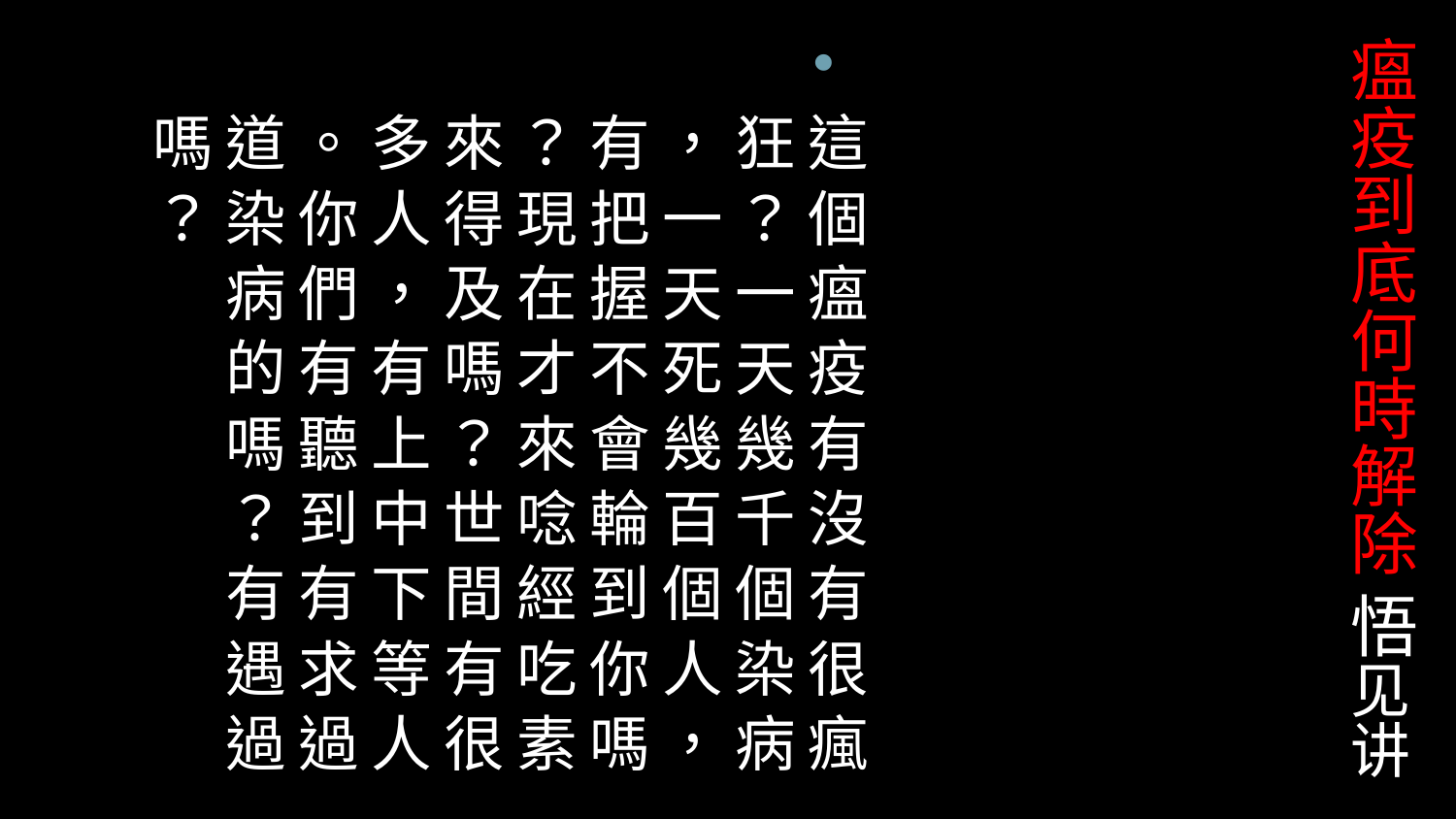

# 瘟疫到底何時解除 悟见讲
這 個 瘟 疫 有 沒 有 很 瘋 狂 ？ 一 天 幾 千 個 染 病 ， 一 天 死 幾 百 個 人 ， 有 把 握 不 會 輪 到 你 嗎 ？ 現 在 才 來 唸 經 吃 素 來 得 及 嗎 ？ 世 間 有 很 多 人 ， 有 上 中 下 等 人 。 你 們 有 聽 到 有 求 過 道 染 病 的 嗎 ？ 有 遇 過 嗎 ？